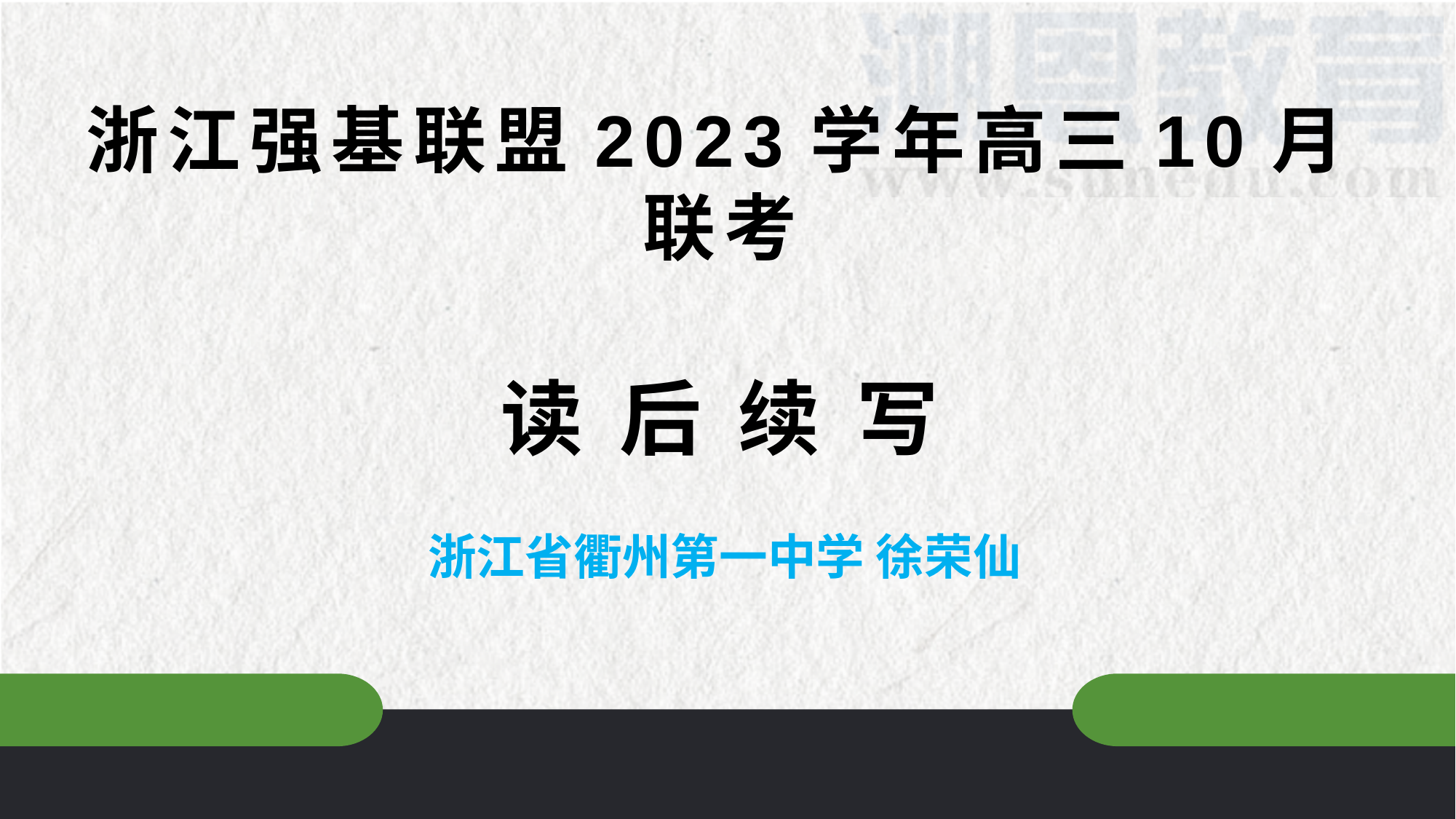

浙江强基联盟2023学年高三10月联考

读 后 续 写
浙江省衢州第一中学 徐荣仙